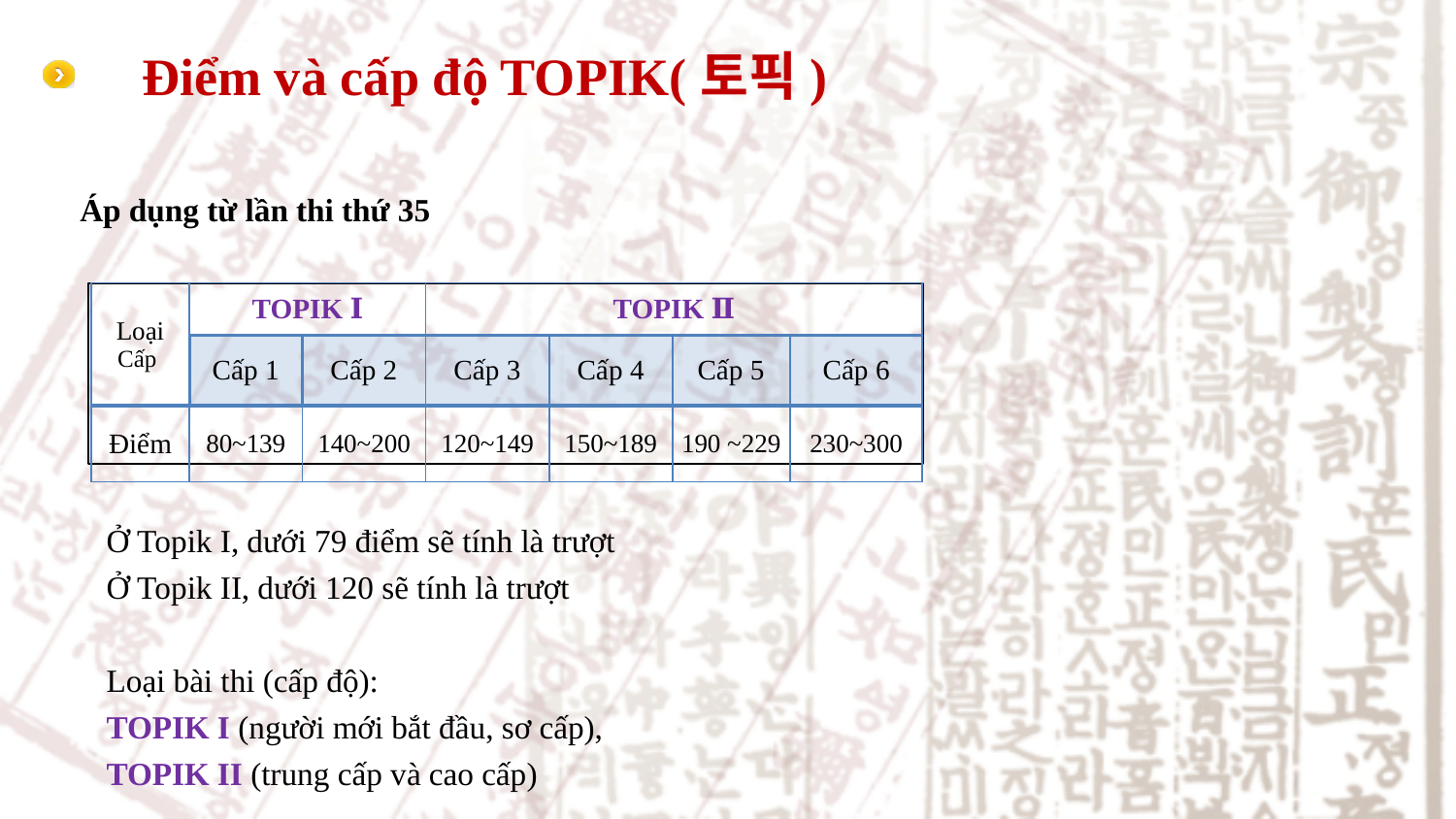

# Điểm và cấp độ TOPIK(토픽)
Áp dụng từ lần thi thứ 35
| Loại Cấp | TOPIK Ⅰ |  | TOPIK Ⅱ |  |  |  |
| --- | --- | --- | --- | --- | --- | --- |
|  | Cấp 1 | Cấp 2 | Cấp 3 | Cấp 4 | Cấp 5 | Cấp 6 |
| Điểm | 80~139 | 140~200 | 120~149 | 150~189 | 190 ~229 | 230~300 |
Ở Topik I, dưới 79 điểm sẽ tính là trượt
Ở Topik II, dưới 120 sẽ tính là trượt

Loại bài thi (cấp độ):
TOPIK I (người mới bắt đầu, sơ cấp),
TOPIK II (trung cấp và cao cấp)